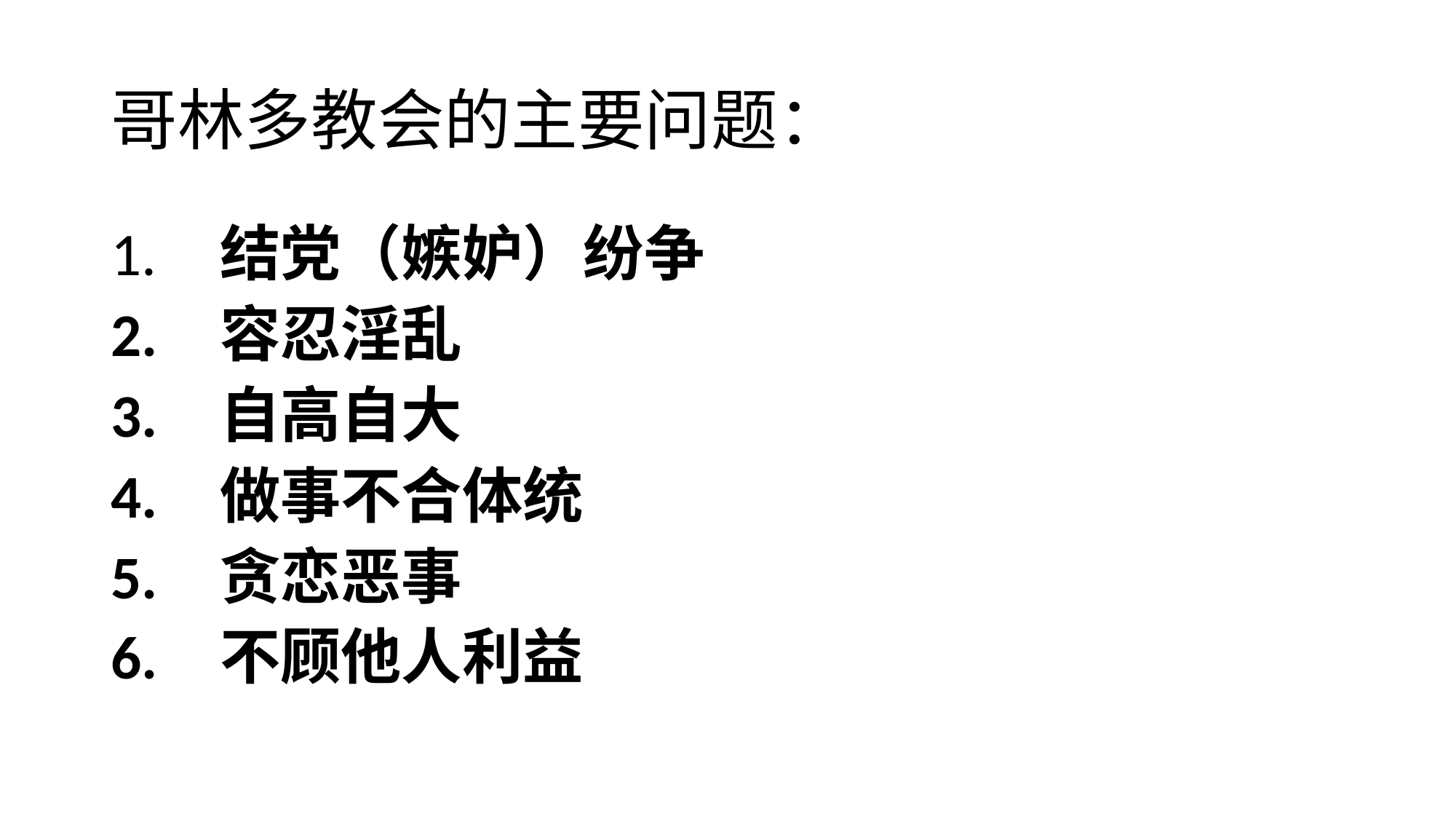

# 哥林多教会的主要问题：
1.	结党（嫉妒）纷争
2.	容忍淫乱
3.	自高自大
4.	做事不合体统
5.	贪恋恶事
6.	不顾他人利益